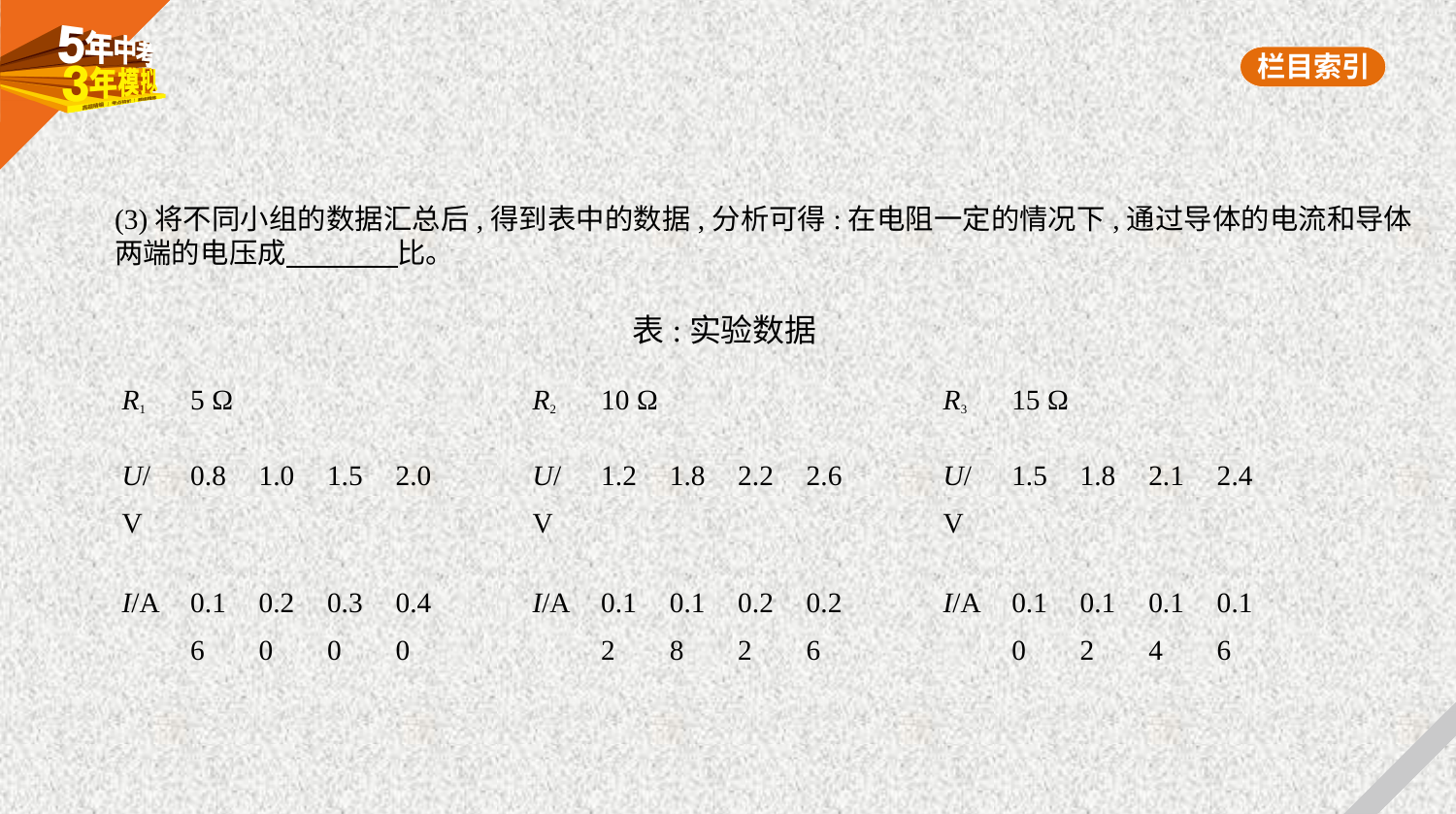

(3)将不同小组的数据汇总后,得到表中的数据,分析可得:在电阻一定的情况下,通过导体的电流和导体
两端的电压成　　　    比。
表:实验数据
| R1 | 5 Ω |  |  |  |  | R2 | 10 Ω |  |  |  |  | R3 | 15 Ω |  |  |  |  |
| --- | --- | --- | --- | --- | --- | --- | --- | --- | --- | --- | --- | --- | --- | --- | --- | --- | --- |
| U/ V | 0.8 | 1.0 | 1.5 | 2.0 |  | U/ V | 1.2 | 1.8 | 2.2 | 2.6 |  | U/ V | 1.5 | 1.8 | 2.1 | 2.4 |  |
| I/A | 0.1 6 | 0.2 0 | 0.3 0 | 0.4 0 |  | I/A | 0.1 2 | 0.1 8 | 0.2 2 | 0.2 6 |  | I/A | 0.1 0 | 0.1 2 | 0.1 4 | 0.1 6 |  |